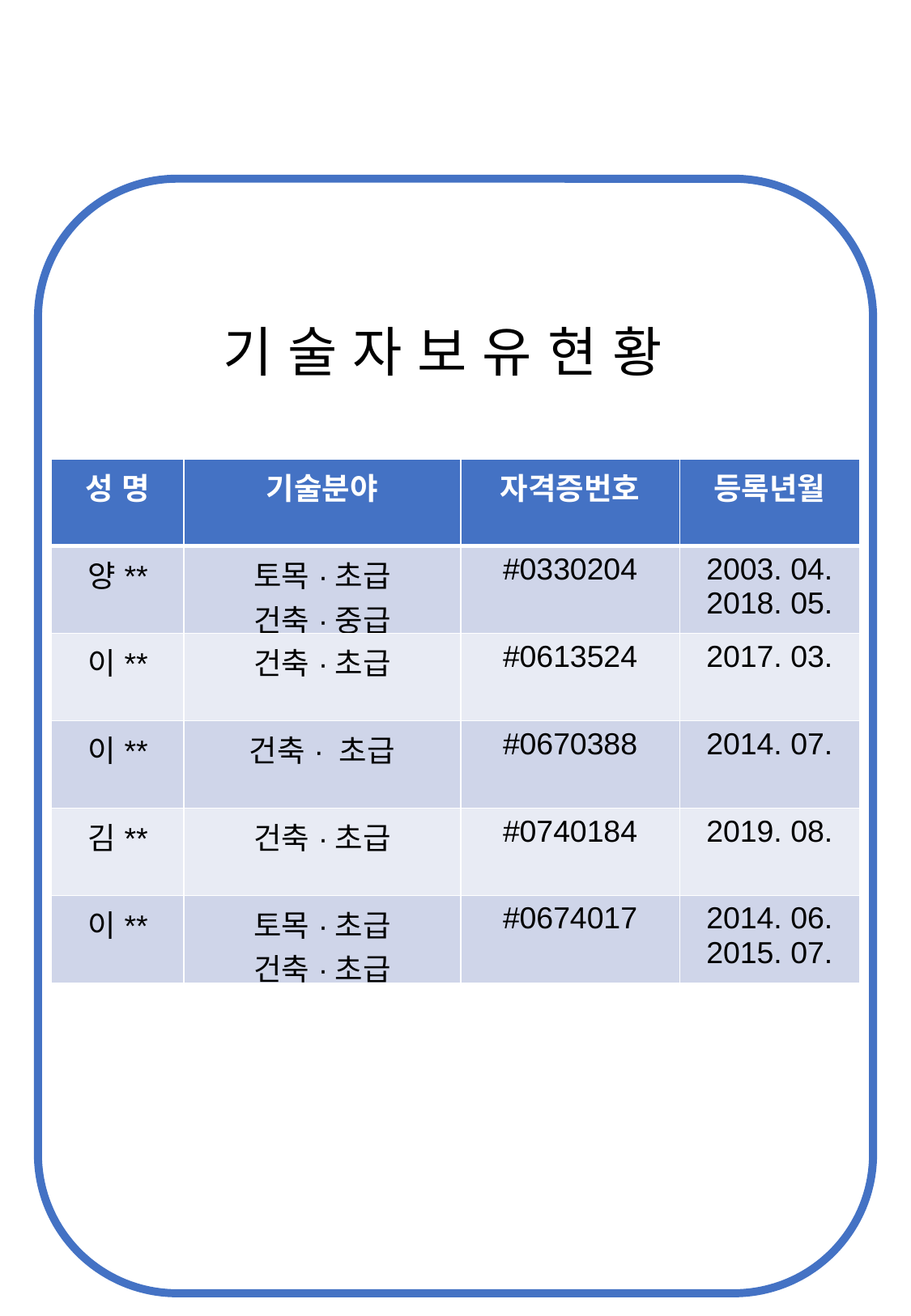

기 술 자 보 유 현 황
| 성 명 | 기술분야 | 자격증번호 | 등록년월 |
| --- | --- | --- | --- |
| 양\*\* | 토목·초급 건축·중급 | #0330204 | 2003. 04. 2018. 05. |
| 이\*\* | 건축·초급 | #0613524 | 2017. 03. |
| 이\*\* | 건축· 초급 | #0670388 | 2014. 07. |
| 김\*\* | 건축·초급 | #0740184 | 2019. 08. |
| 이\*\* | 토목·초급 건축·초급 | #0674017 | 2014. 06. 2015. 07. |